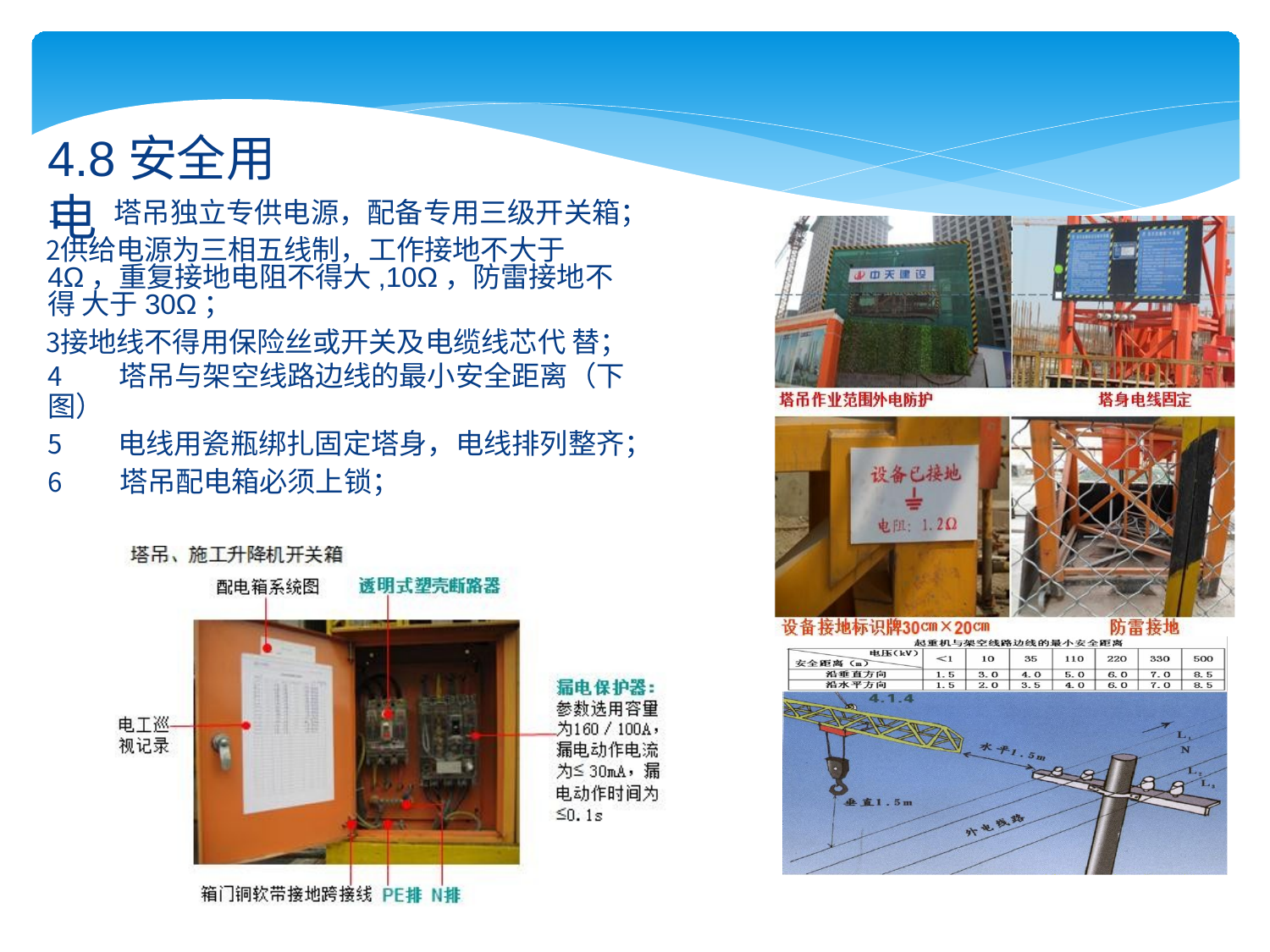

# 4.8安全用电
塔吊独立专供电源，配备专用三级开关箱；
供给电源为三相五线制，工作接地不大于  4Ω，重复接地电阻不得大,10Ω，防雷接地不得 大于30Ω；
接地线不得用保险丝或开关及电缆线芯代 替；
塔吊与架空线路边线的最小安全距离（下
图）
电线用瓷瓶绑扎固定塔身，电线排列整齐；
塔吊配电箱必须上锁；